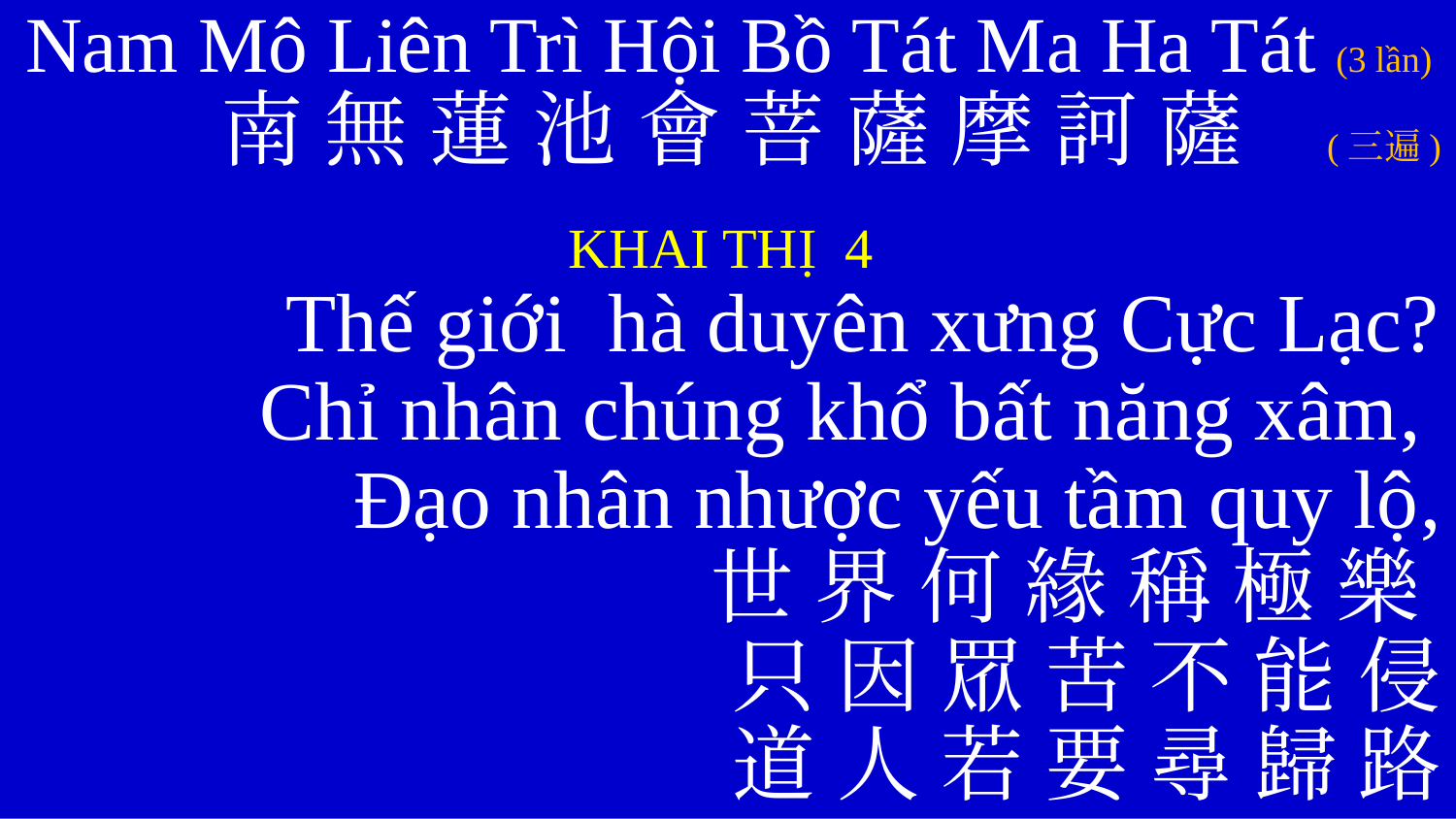

Nam Mô Liên Trì Hội Bồ Tát Ma Ha Tát (3 lần)
南 無 蓮 池 會 菩 薩 摩 訶 薩   (三遍)

KHAI THỊ  4
	Thế giới  hà duyên xưng Cực Lạc?
	Chỉ nhân chúng khổ bất năng xâm,
	Đạo nhân nhược yếu tầm quy lộ,
	世 界 何 緣 稱 極 樂
	只 因 眾 苦 不 能 侵
	道 人 若 要 尋 歸 路